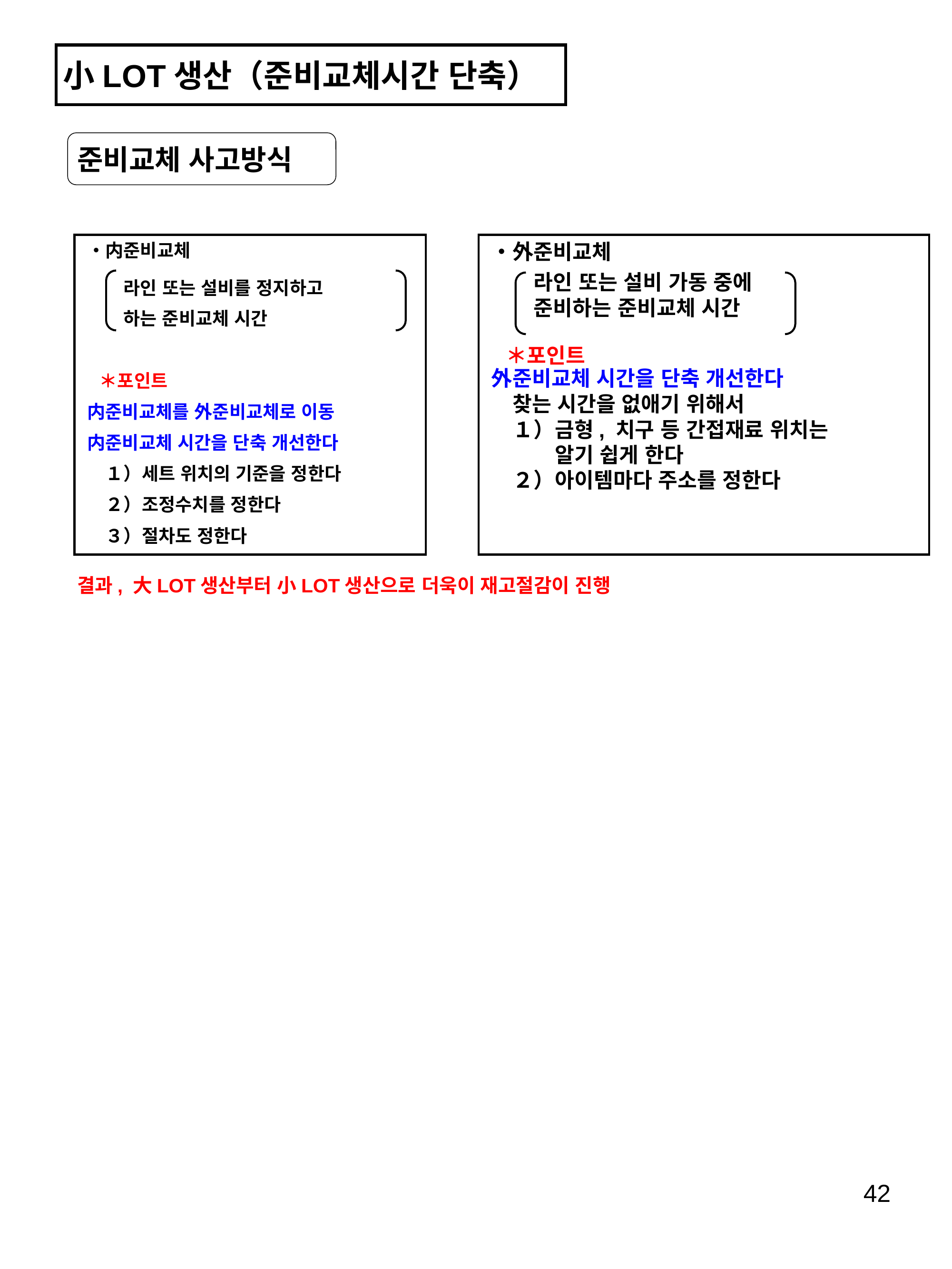

小LOT생산（준비교체시간 단축）
준비교체 사고방식
・内준비교체
　　라인 또는 설비를 정지하고
　　하는 준비교체 시간

  ＊포인트
内준비교체를 外준비교체로 이동
内준비교체 시간을 단축 개선한다
　１）세트 위치의 기준을 정한다
　２）조정수치를 정한다
　３）절차도 정한다
・外준비교체
　　라인 또는 설비 가동 중에
　　준비하는 준비교체 시간

  ＊포인트
外준비교체 시간을 단축 개선한다
　찾는 시간을 없애기 위해서
　１）금형, 치구 등 간접재료 위치는
　　　알기 쉽게 한다
　２）아이템마다 주소를 정한다

결과, 大LOT생산부터 小LOT생산으로 더욱이 재고절감이 진행
42